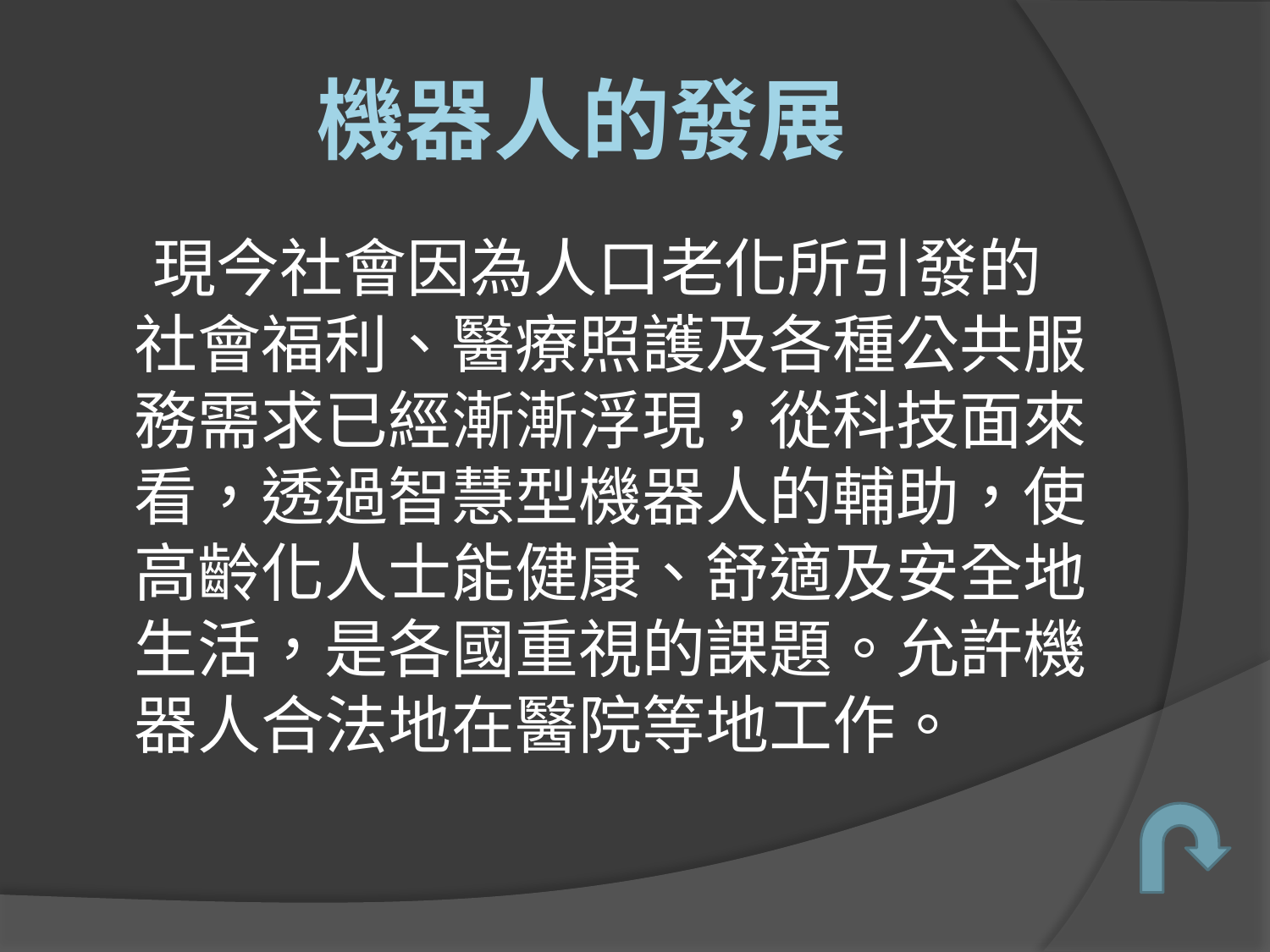

# 機器人的發展
     現今社會因為人口老化所引發的社會福利、醫療照護及各種公共服務需求已經漸漸浮現，從科技面來看，透過智慧型機器人的輔助，使高齡化人士能健康、舒適及安全地生活，是各國重視的課題。允許機器人合法地在醫院等地工作。